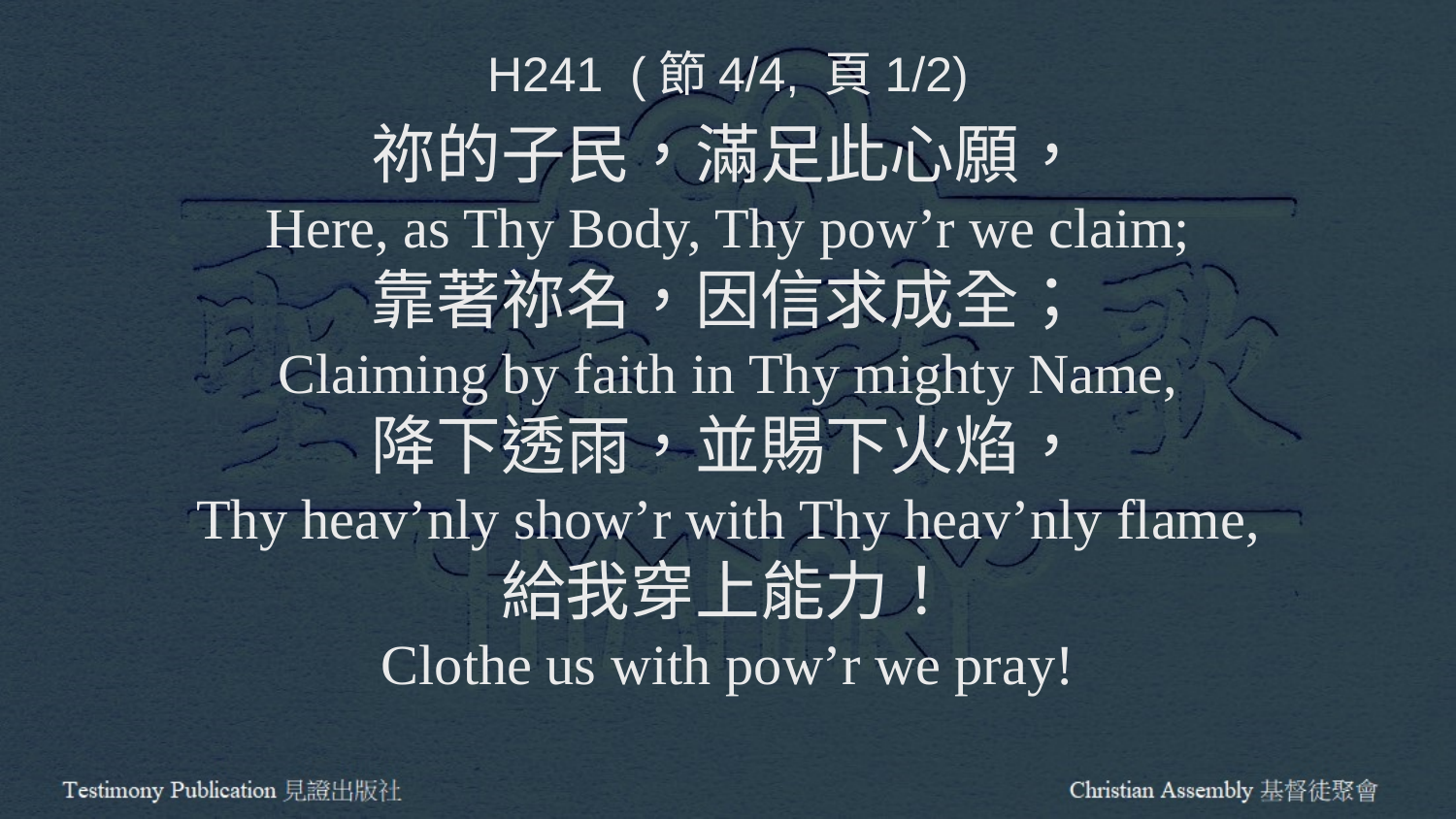

H241  (節4/4, 頁1/2)
祢的子民，滿足此心願，
Here, as Thy Body, Thy pow’r we claim;
靠著祢名，因信求成全；
Claiming by faith in Thy mighty Name,
降下透雨，並賜下火焰，
Thy heav’nly show’r with Thy heav’nly flame,
給我穿上能力！
Clothe us with pow’r we pray!